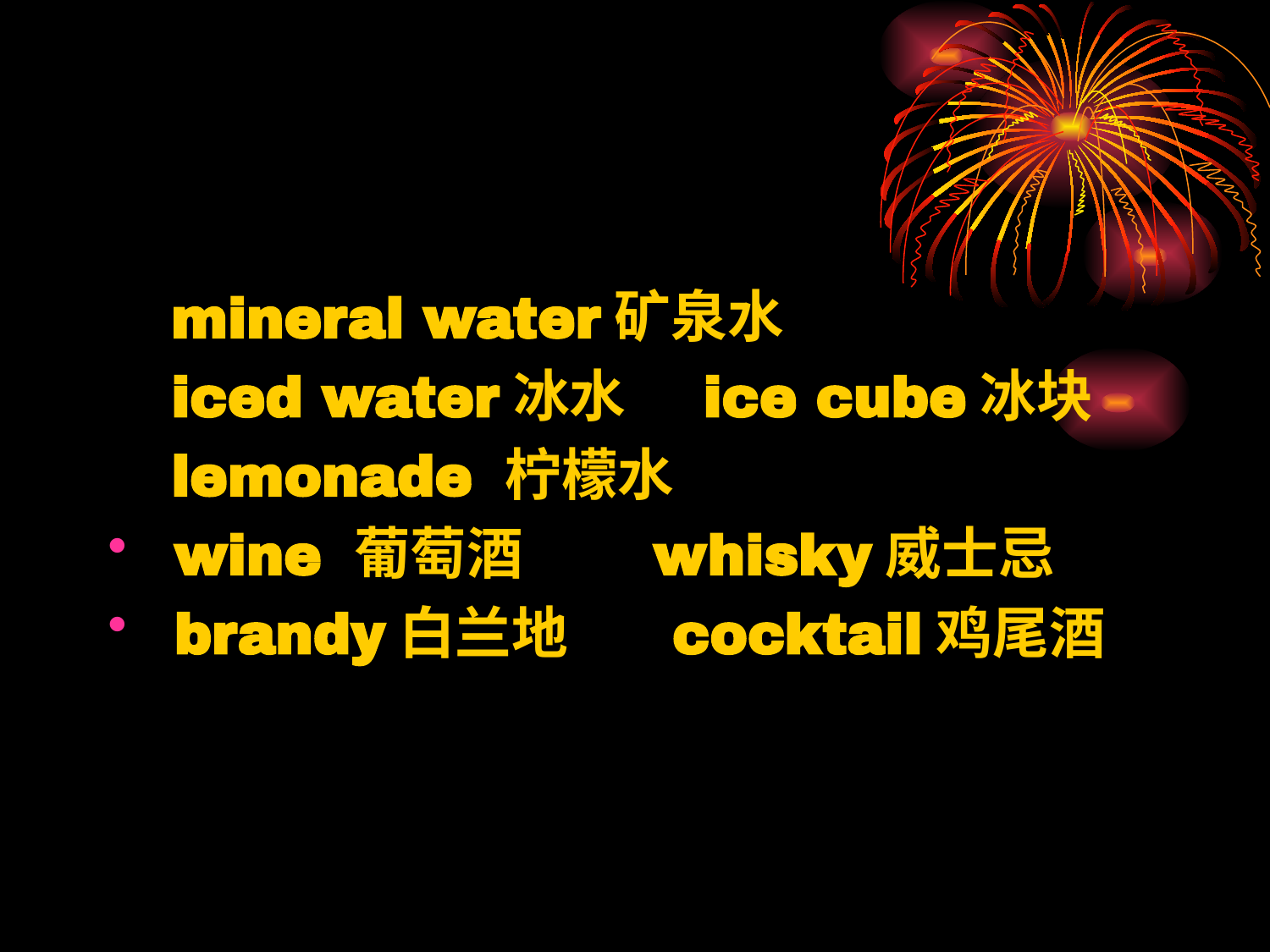

mineral water矿泉水
iced water冰水     ice cube冰块
lemonade 柠檬水
 wine 葡萄酒         whisky威士忌
 brandy白兰地       cocktail鸡尾酒